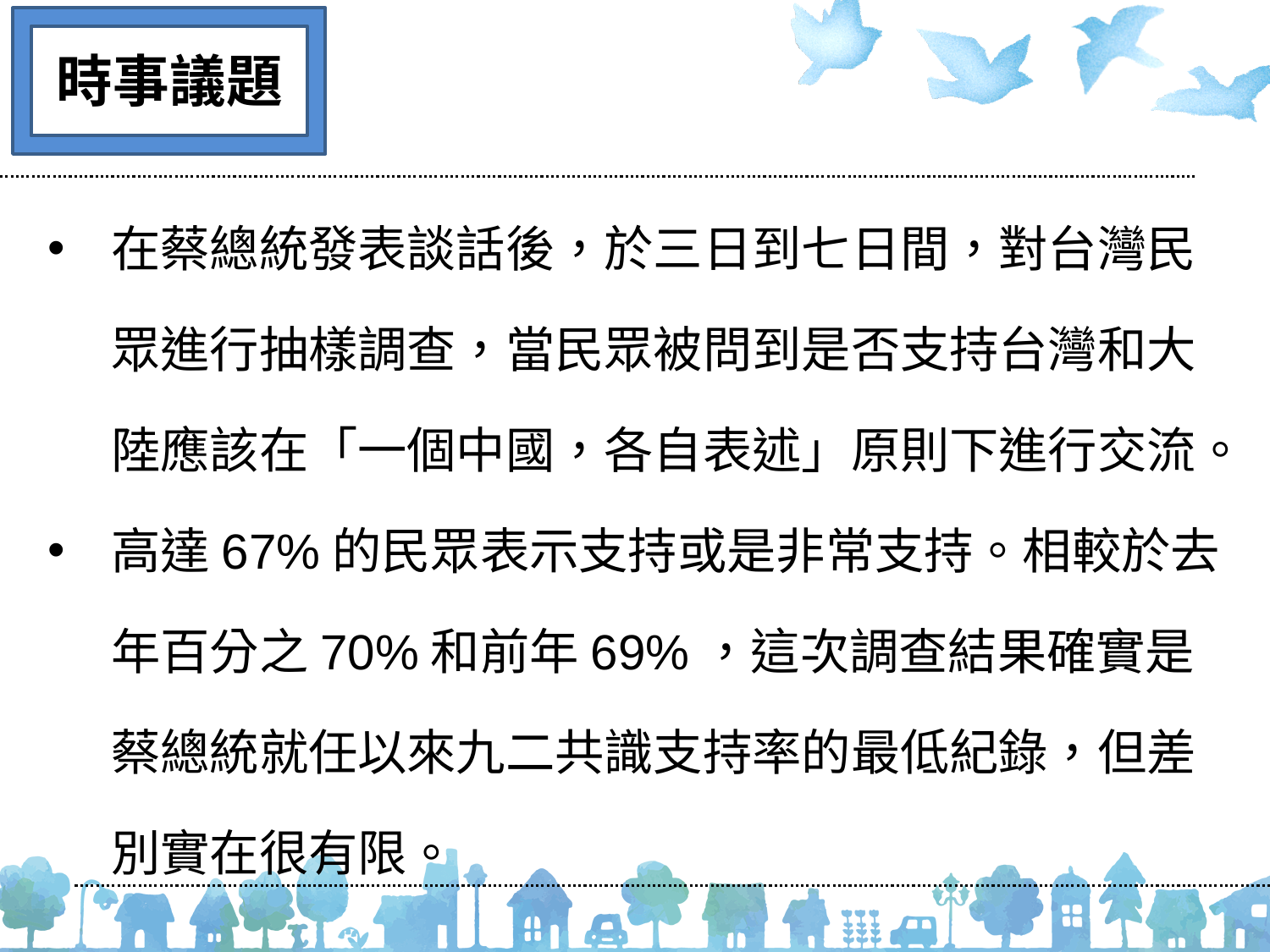

時事議題
在蔡總統發表談話後，於三日到七日間，對台灣民眾進行抽樣調查，當民眾被問到是否支持台灣和大陸應該在「一個中國，各自表述」原則下進行交流。
高達67%的民眾表示支持或是非常支持。相較於去年百分之70%和前年69%，這次調查結果確實是蔡總統就任以來九二共識支持率的最低紀錄，但差別實在很有限。